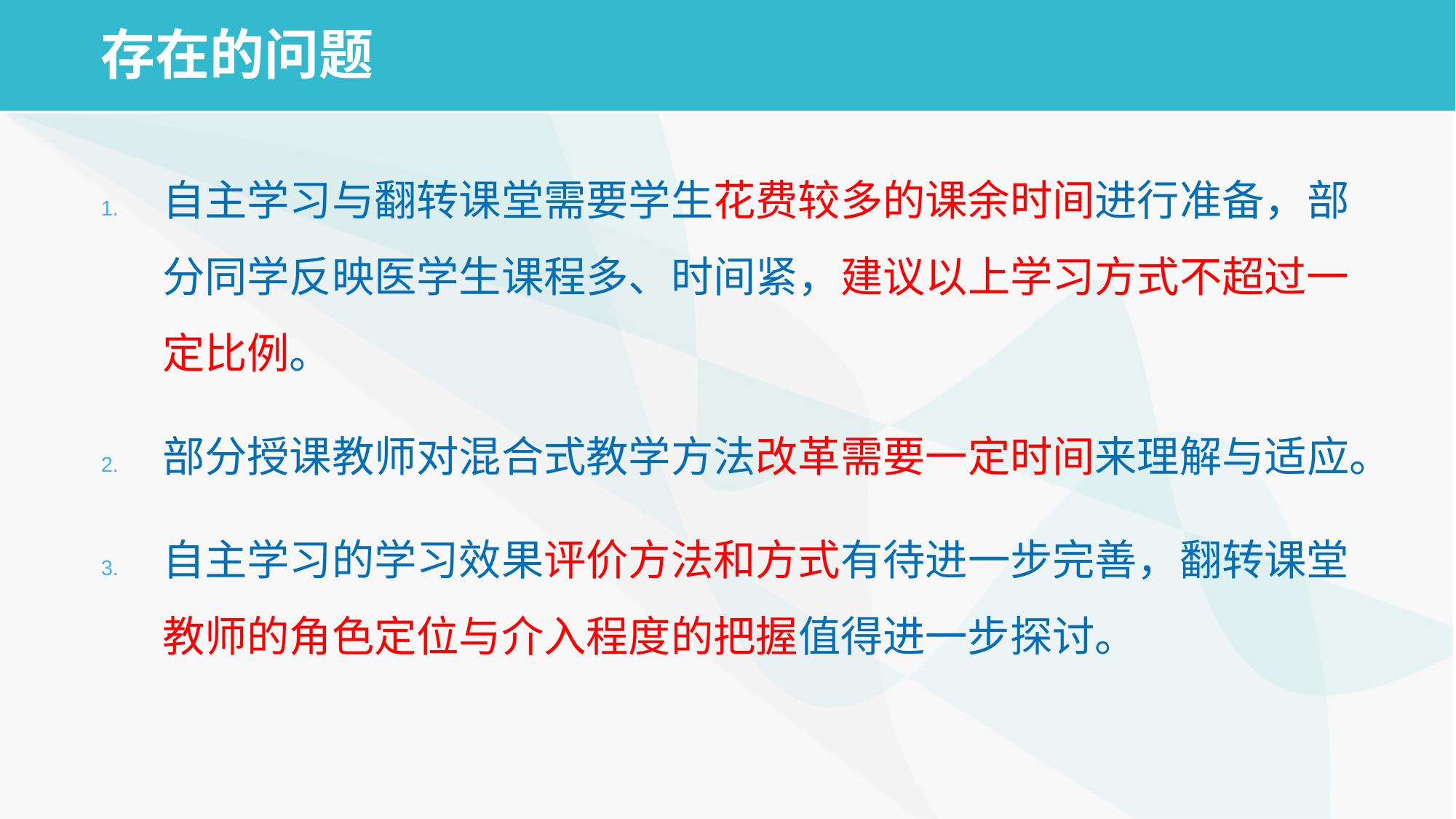

# 存在的问题
自主学习与翻转课堂需要学生花费较多的课余时间进行准备，部分同学反映医学生课程多、时间紧，建议以上学习方式不超过一定比例。
部分授课教师对混合式教学方法改革需要一定时间来理解与适应。
自主学习的学习效果评价方法和方式有待进一步完善，翻转课堂教师的角色定位与介入程度的把握值得进一步探讨。